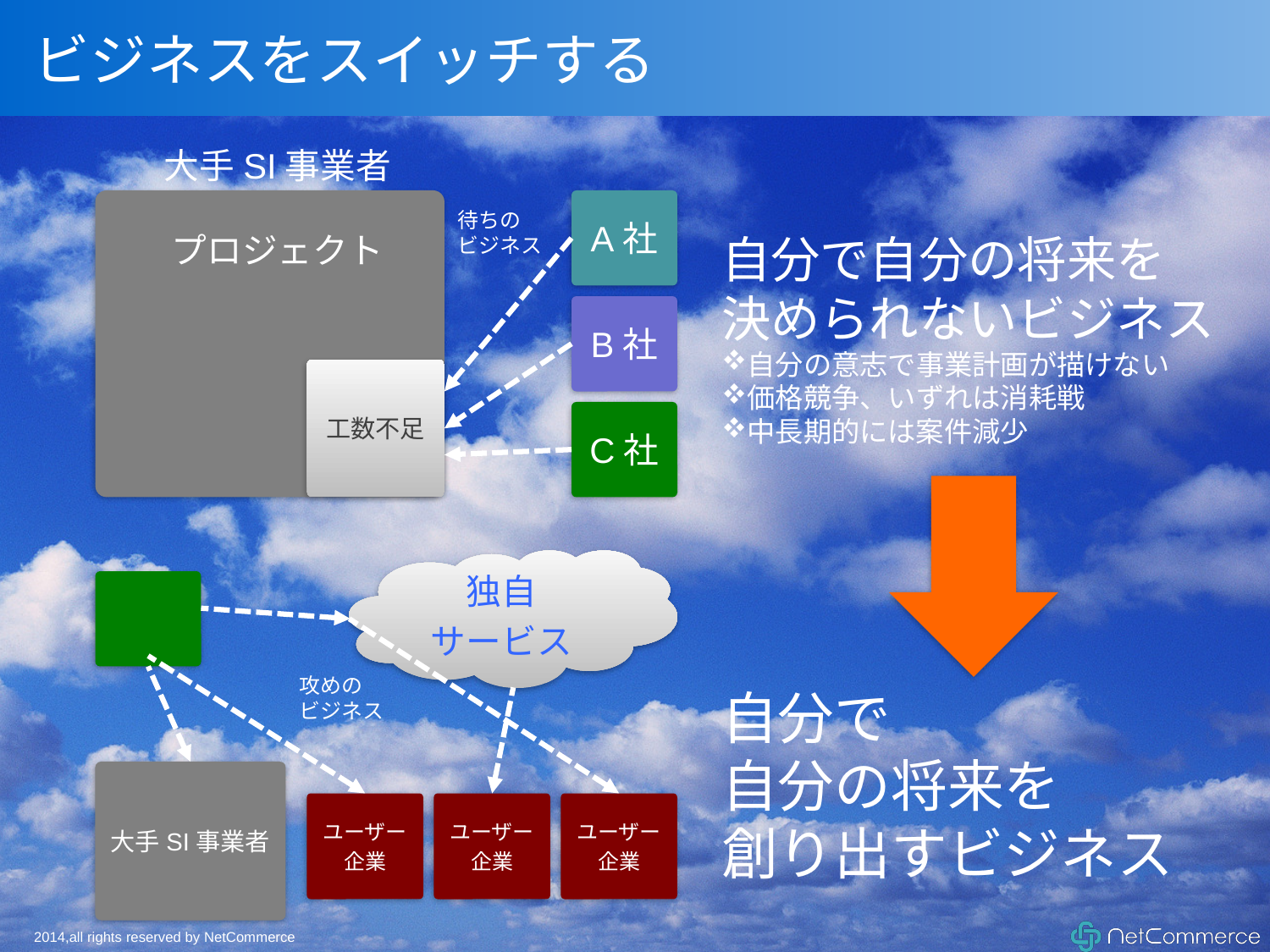

# ビジネスをスイッチする
大手SI事業者

A社
待ちの
ビジネス
B社
C社
プロジェクト
自分で自分の将来を
決められないビジネス
自分の意志で事業計画が描けない
価格競争、いずれは消耗戦
中長期的には案件減少
工数不足

独自
サービス
ユーザー
企業
ユーザー
企業
ユーザー
企業
攻めの
ビジネス

大手SI事業者
自分で
自分の将来を
創り出すビジネス